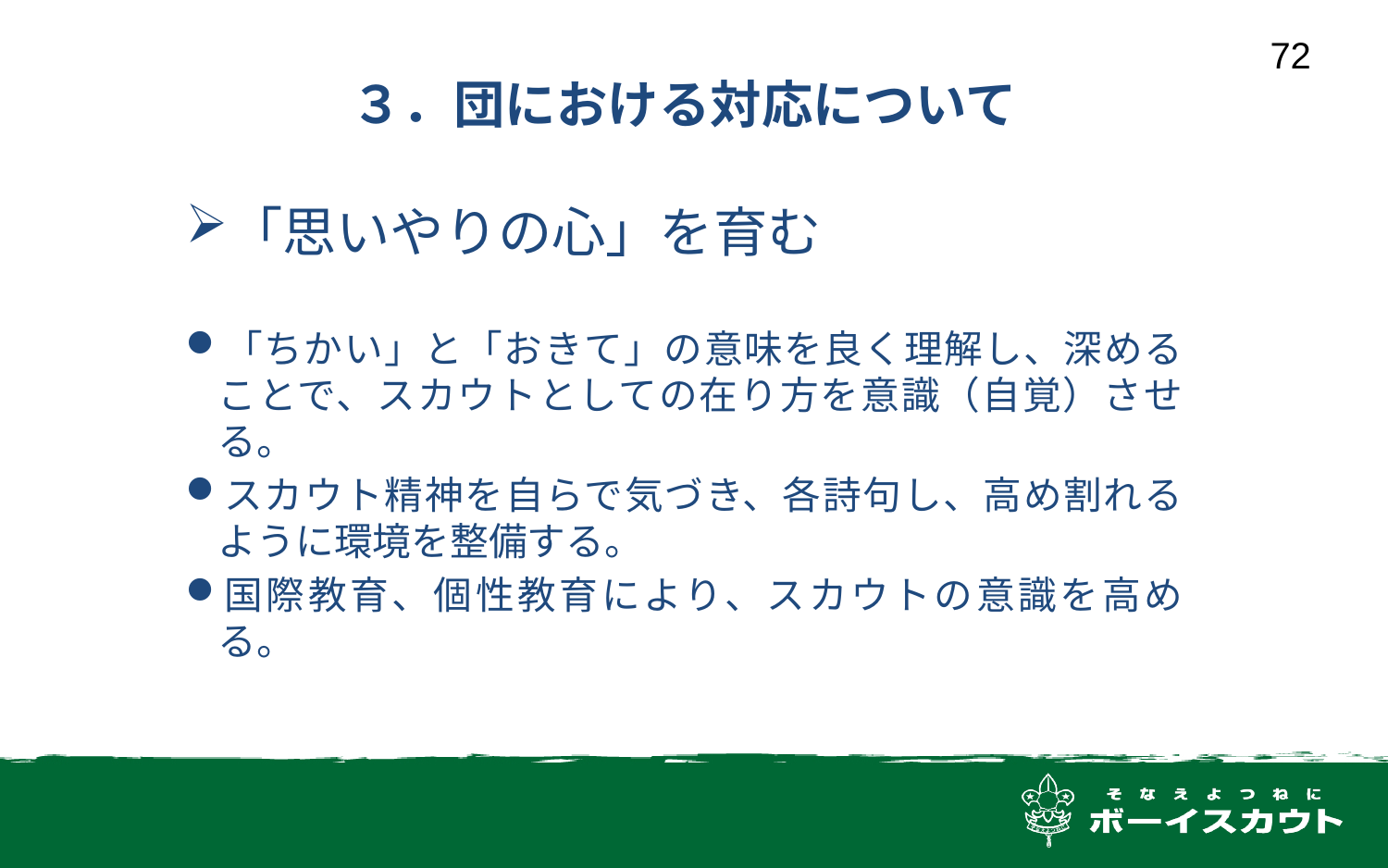

３．団における対応について
72
「思いやりの心」を育む

「ちかい」と「おきて」の意味を良く理解し、深めることで、スカウトとしての在り方を意識（自覚）させる。
スカウト精神を自らで気づき、各詩句し、高め割れるように環境を整備する。
国際教育、個性教育により、スカウトの意識を高める。